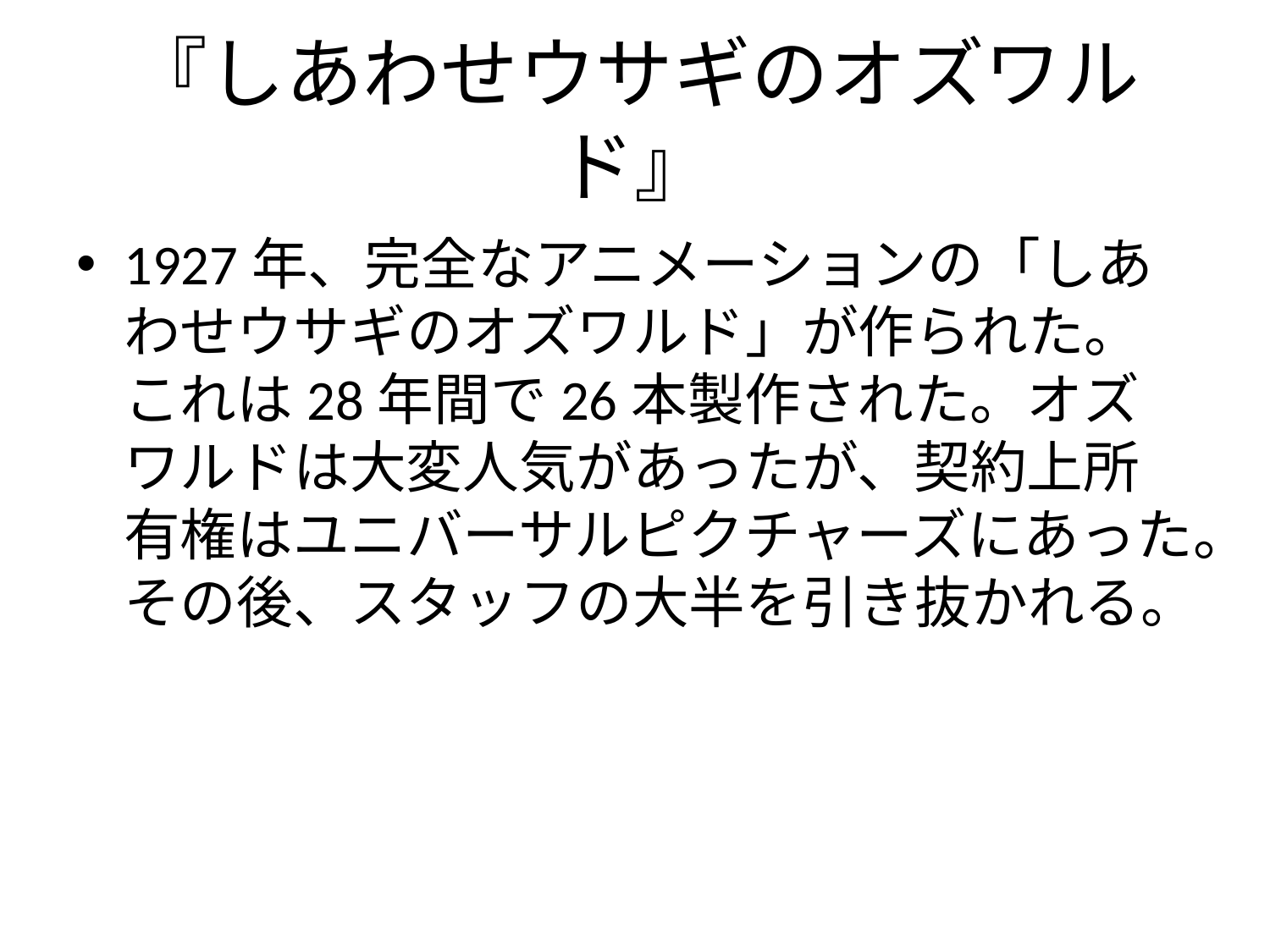

# 『しあわせウサギのオズワルド』
1927年、完全なアニメーションの「しあわせウサギのオズワルド」が作られた。これは28年間で26本製作された。オズワルドは大変人気があったが、契約上所有権はユニバーサルピクチャーズにあった。その後、スタッフの大半を引き抜かれる。